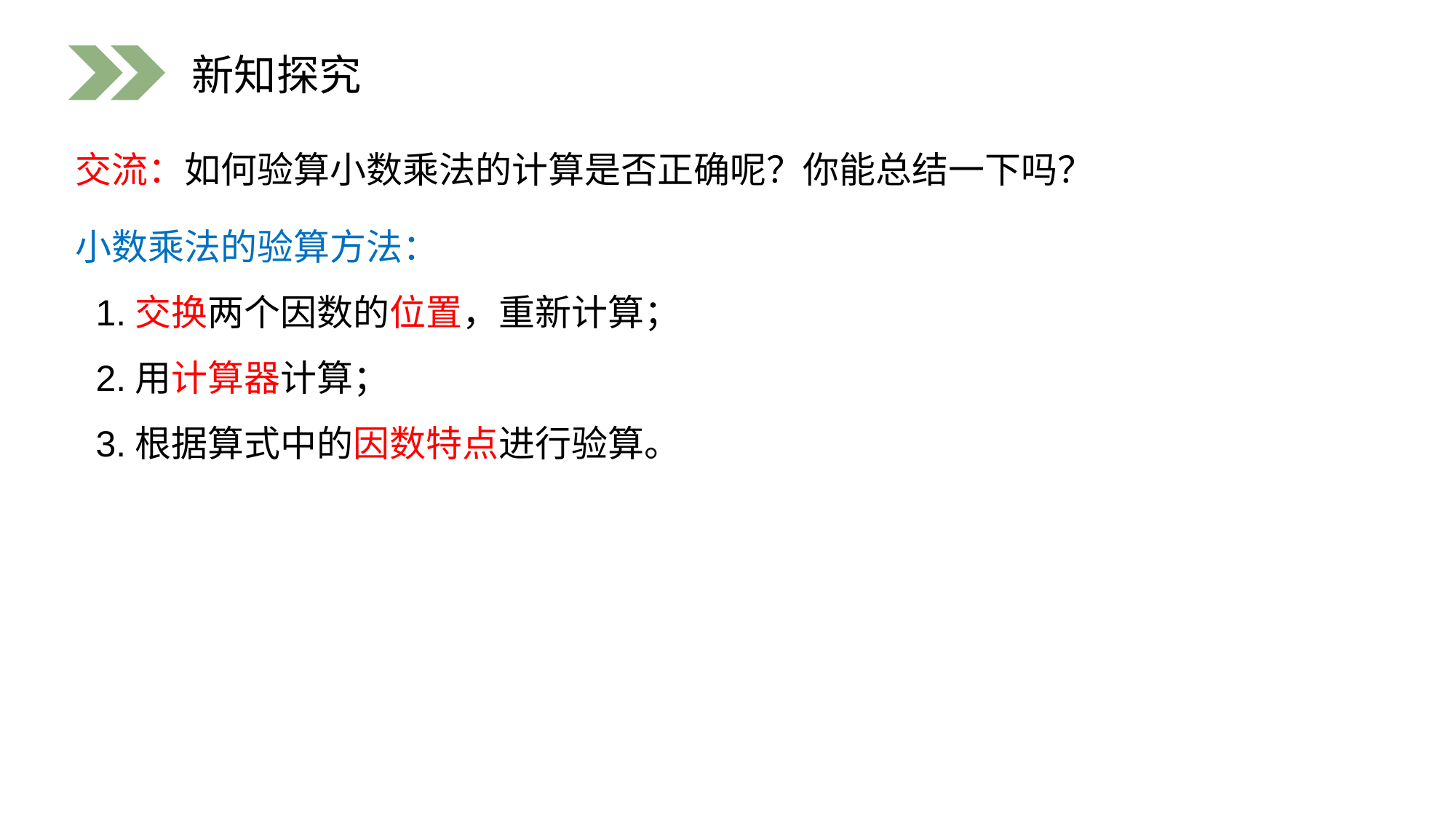

新知探究
交流：如何验算小数乘法的计算是否正确呢？你能总结一下吗？
小数乘法的验算方法：
  1.交换两个因数的位置，重新计算；
  2.用计算器计算；
  3.根据算式中的因数特点进行验算。